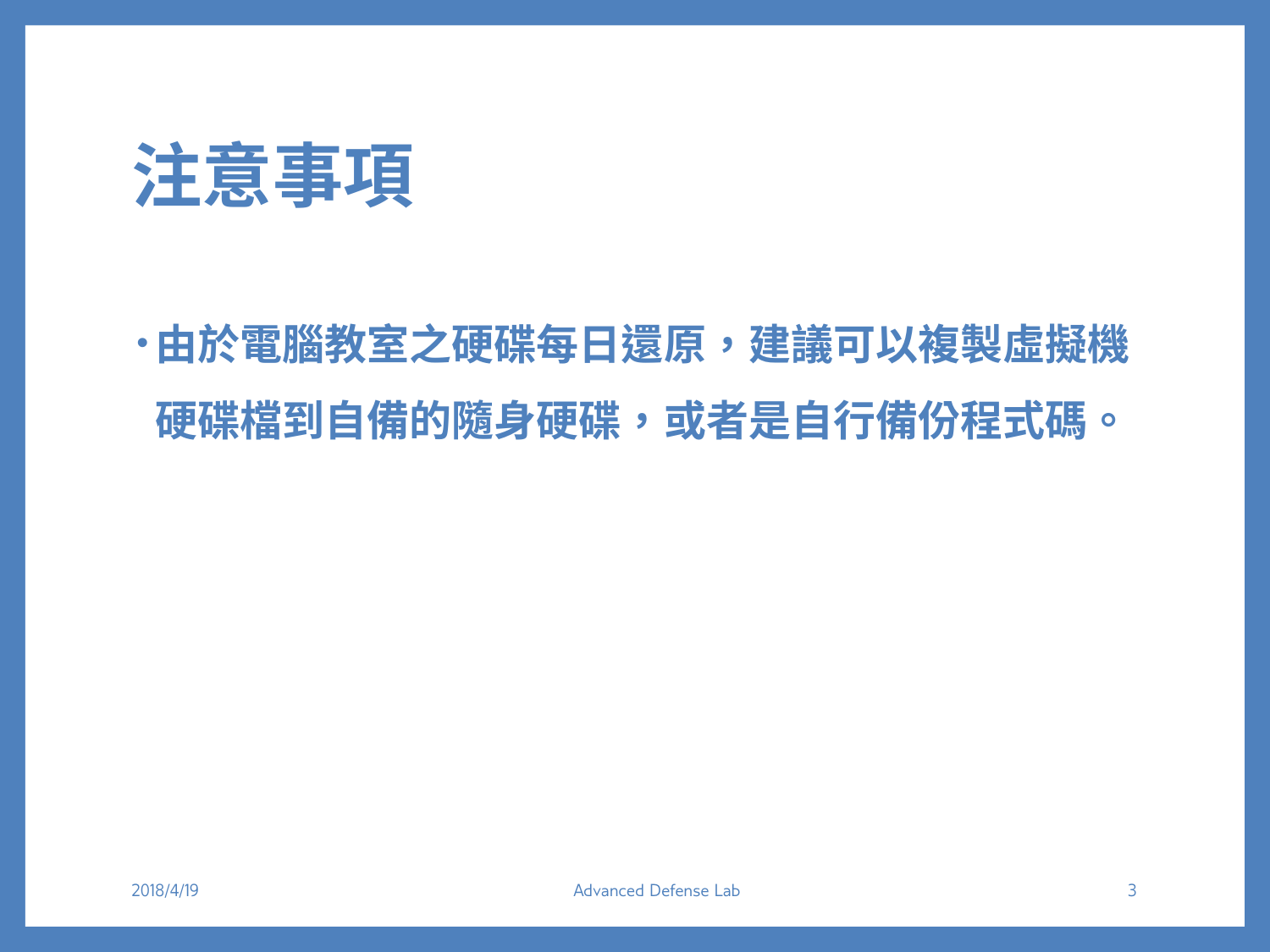

# 注意事項
由於電腦教室之硬碟每日還原，建議可以複製虛擬機硬碟檔到自備的隨身硬碟，或者是自行備份程式碼。
2018/4/19
Advanced Defense Lab
3